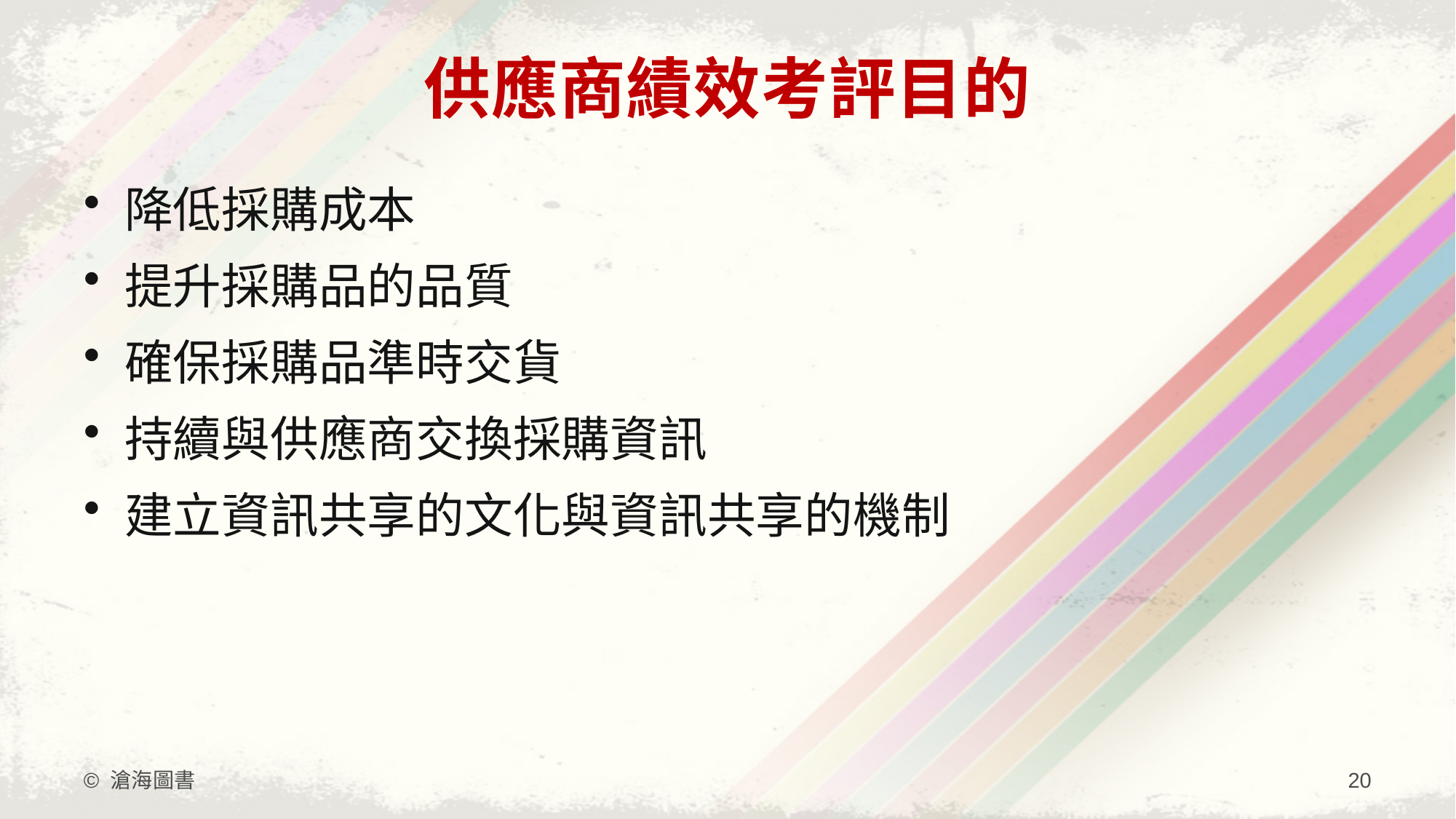

# 供應商績效考評目的
降低採購成本
提升採購品的品質
確保採購品準時交貨
持續與供應商交換採購資訊
建立資訊共享的文化與資訊共享的機制

© 滄海圖書
20